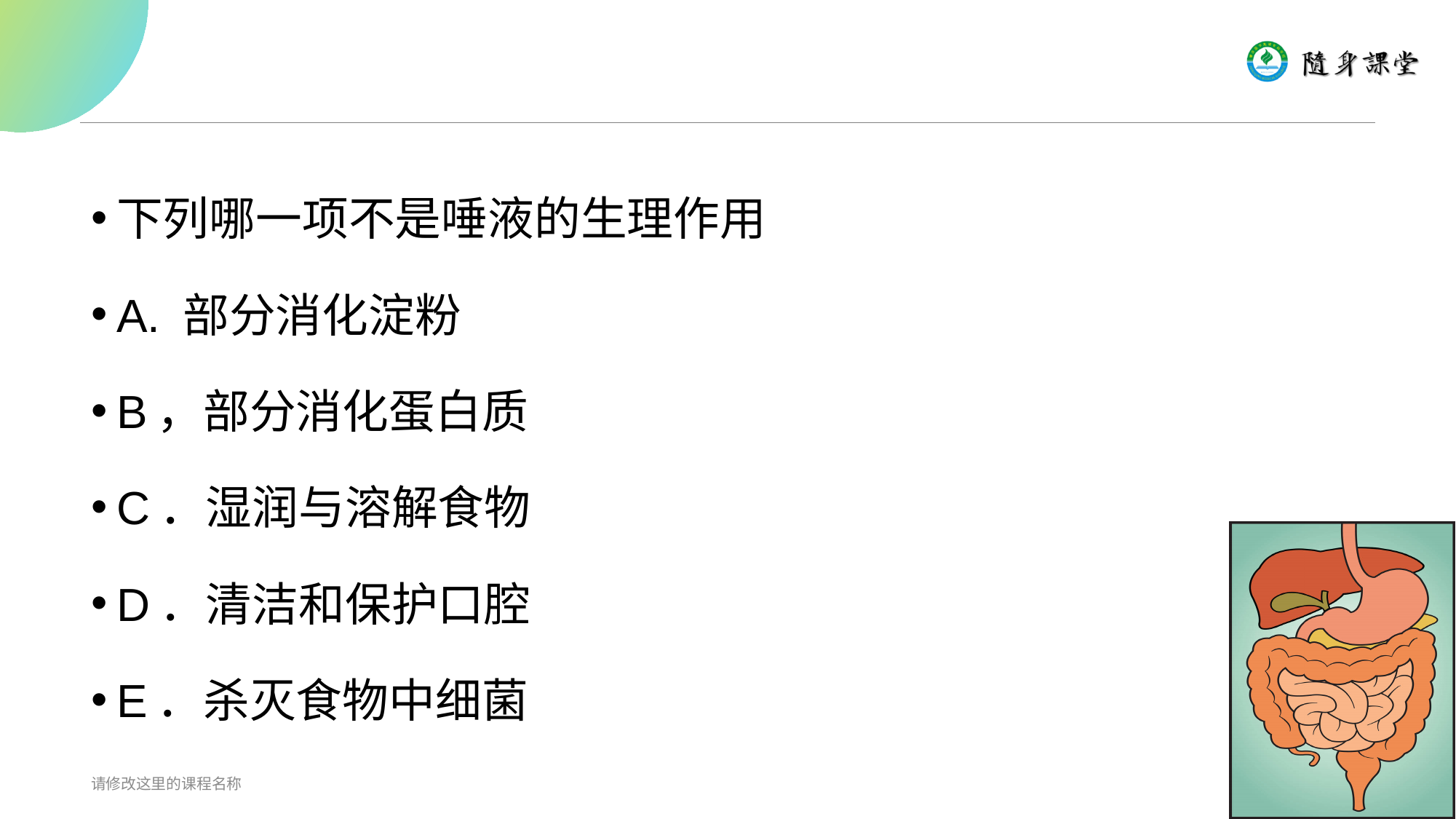

#
下列哪一项不是唾液的生理作用
A. 部分消化淀粉
B，部分消化蛋白质
C．湿润与溶解食物
D．清洁和保护口腔
E．杀灭食物中细菌
请修改这里的课程名称
55